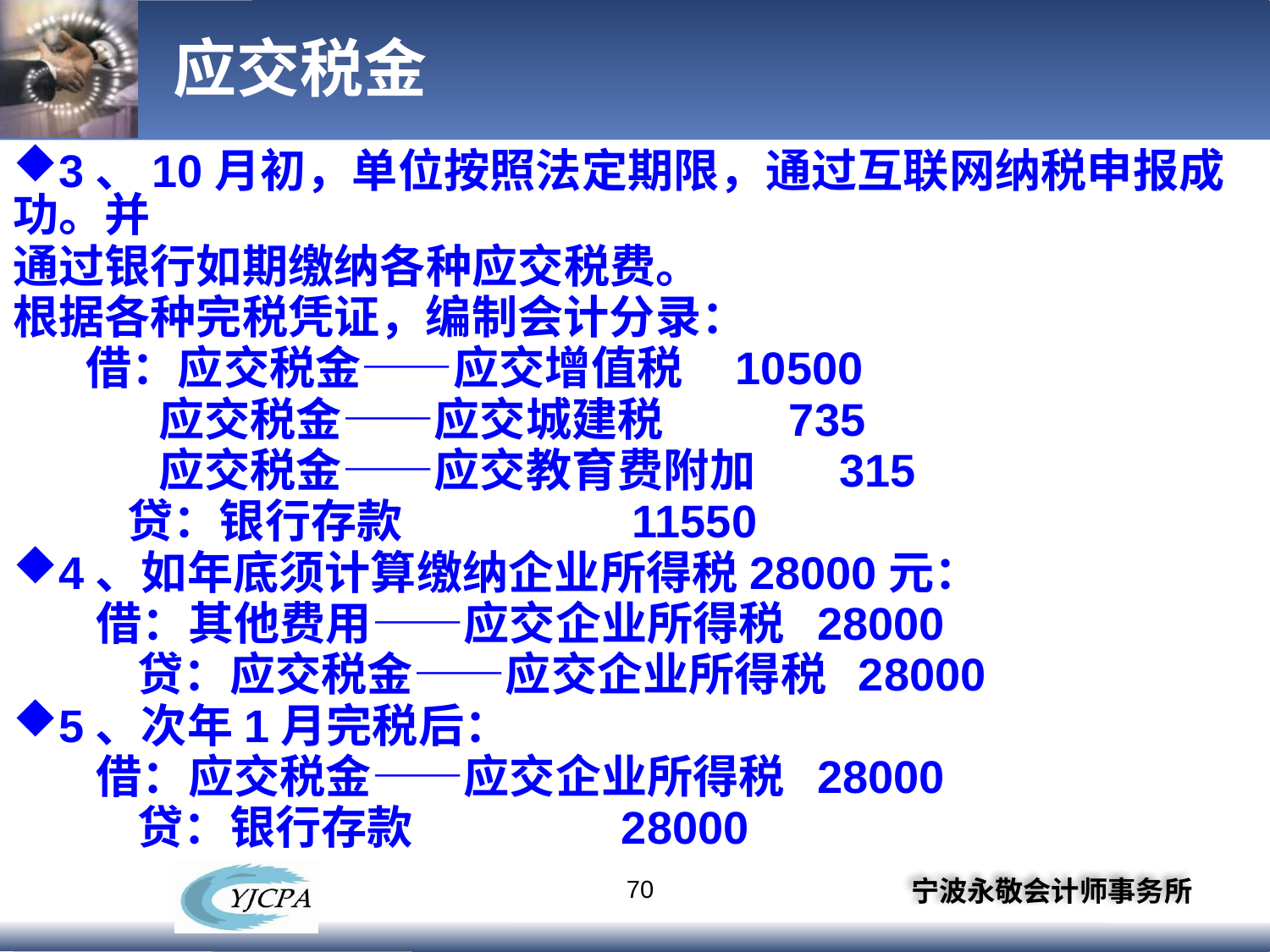

# 应交税金
3、10月初，单位按照法定期限，通过互联网纳税申报成功。并
通过银行如期缴纳各种应交税费。
根据各种完税凭证，编制会计分录：
      借：应交税金——应交增值税    10500
             应交税金——应交城建税           735
             应交税金——应交教育费附加       315
          贷：银行存款                     11550
4、如年底须计算缴纳企业所得税28000元：
       借：其他费用——应交企业所得税  28000
           贷：应交税金——应交企业所得税  28000
5、次年1月完税后：
       借：应交税金——应交企业所得税  28000
           贷：银行存款                   28000